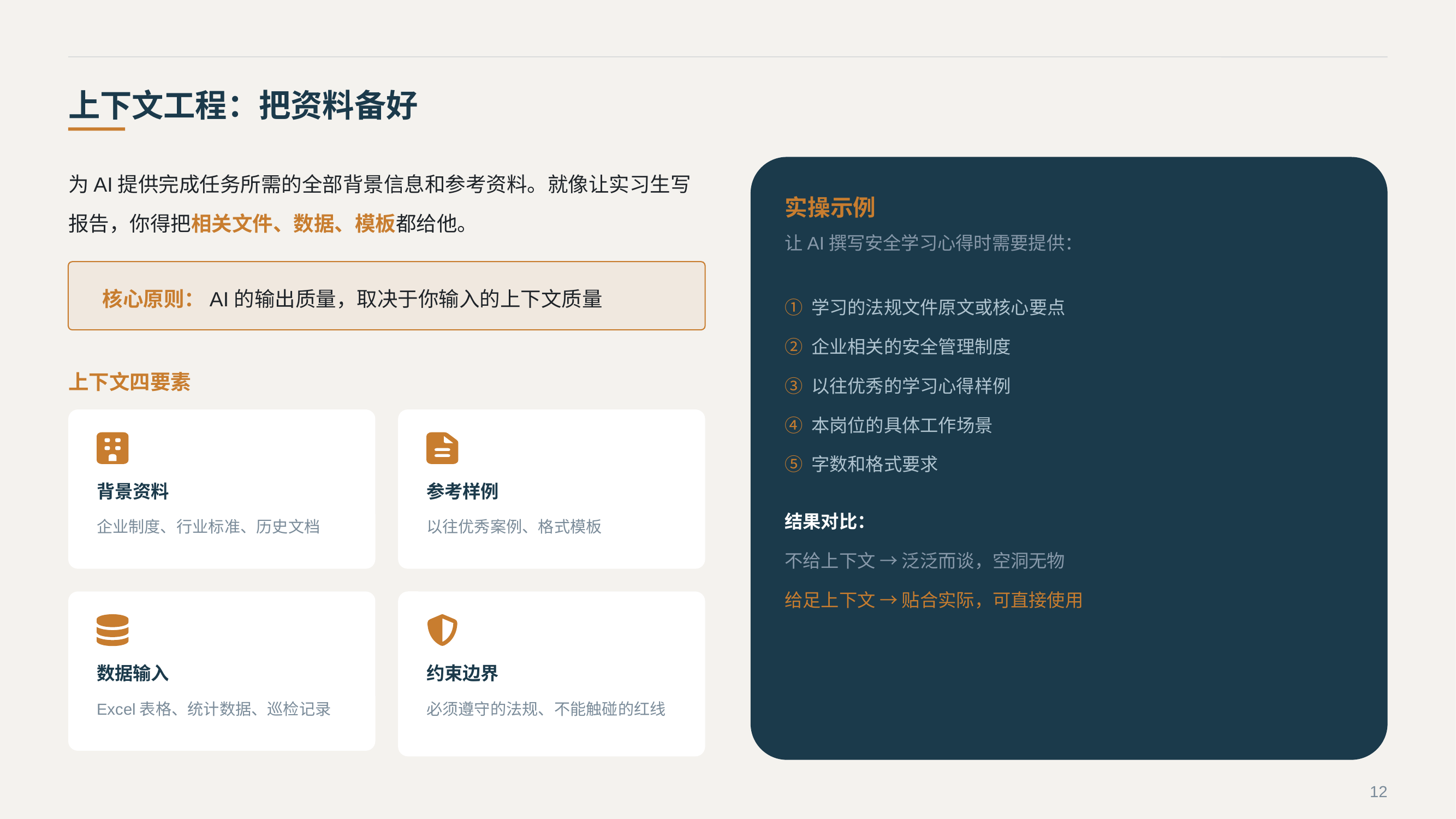

上下文工程：把资料备好

为AI提供完成任务所需的全部背景信息和参考资料。就像让实习生写报告，你得把相关文件、数据、模板都给他。

实操示例
让AI撰写安全学习心得时需要提供：

核心原则：AI的输出质量，取决于你输入的上下文质量
① 学习的法规文件原文或核心要点
② 企业相关的安全管理制度
③ 以往优秀的学习心得样例
④ 本岗位的具体工作场景
⑤ 字数和格式要求
结果对比：
不给上下文 → 泛泛而谈，空洞无物
给足上下文 → 贴合实际，可直接使用
上下文四要素

背景资料
参考样例
企业制度、行业标准、历史文档
以往优秀案例、格式模板

数据输入
约束边界
Excel表格、统计数据、巡检记录
必须遵守的法规、不能触碰的红线
12